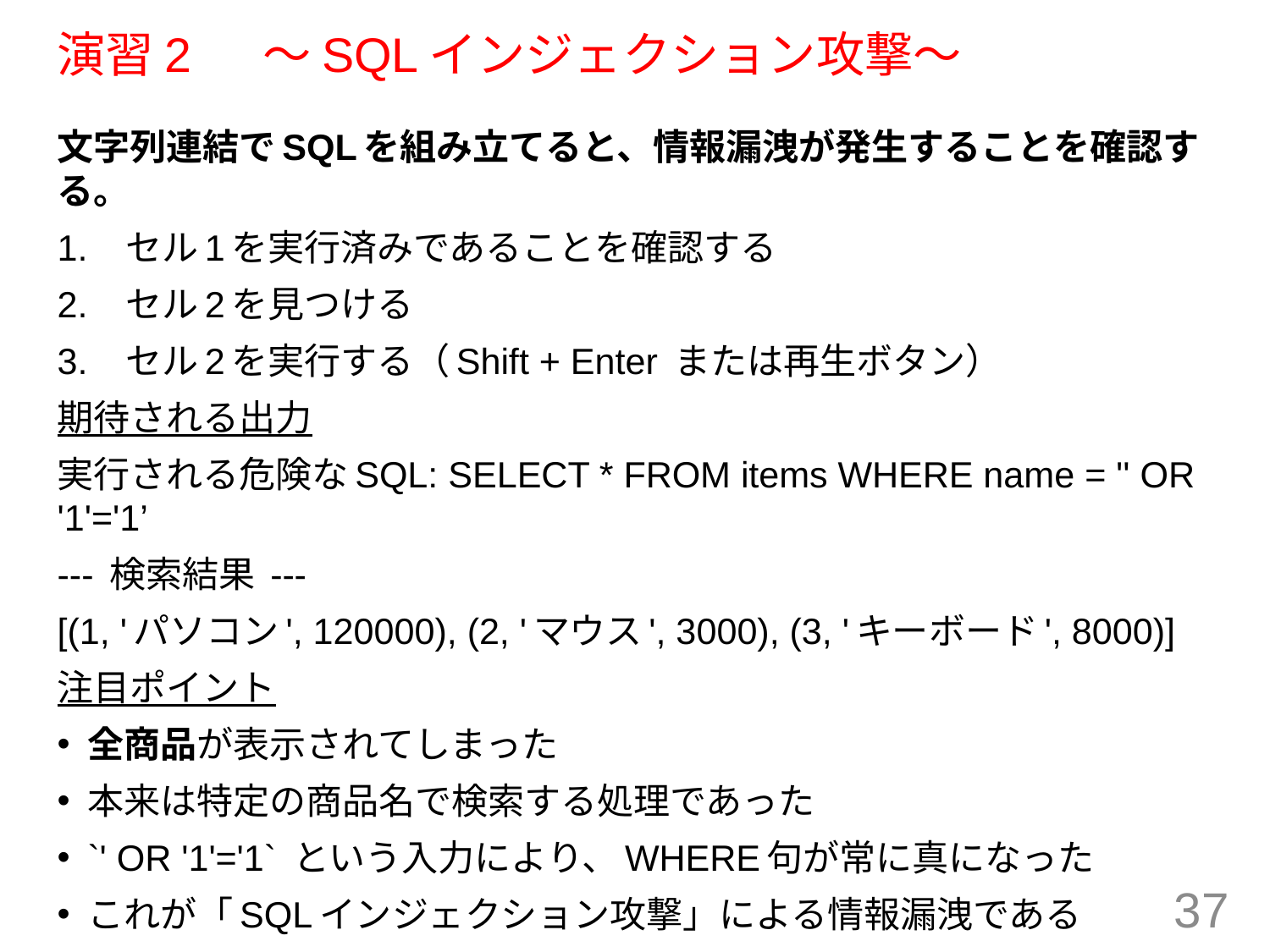

# 演習2 　～SQLインジェクション攻撃～
文字列連結でSQLを組み立てると、情報漏洩が発生することを確認する。
セル1を実行済みであることを確認する
セル2を見つける
セル2を実行する（Shift + Enter または再生ボタン）
期待される出力
実行される危険なSQL: SELECT * FROM items WHERE name = '' OR '1'='1’
--- 検索結果 ---
[(1, 'パソコン', 120000), (2, 'マウス', 3000), (3, 'キーボード', 8000)]
注目ポイント
全商品が表示されてしまった
本来は特定の商品名で検索する処理であった
`' OR '1'='1` という入力により、WHERE句が常に真になった
これが「SQLインジェクション攻撃」による情報漏洩である
37